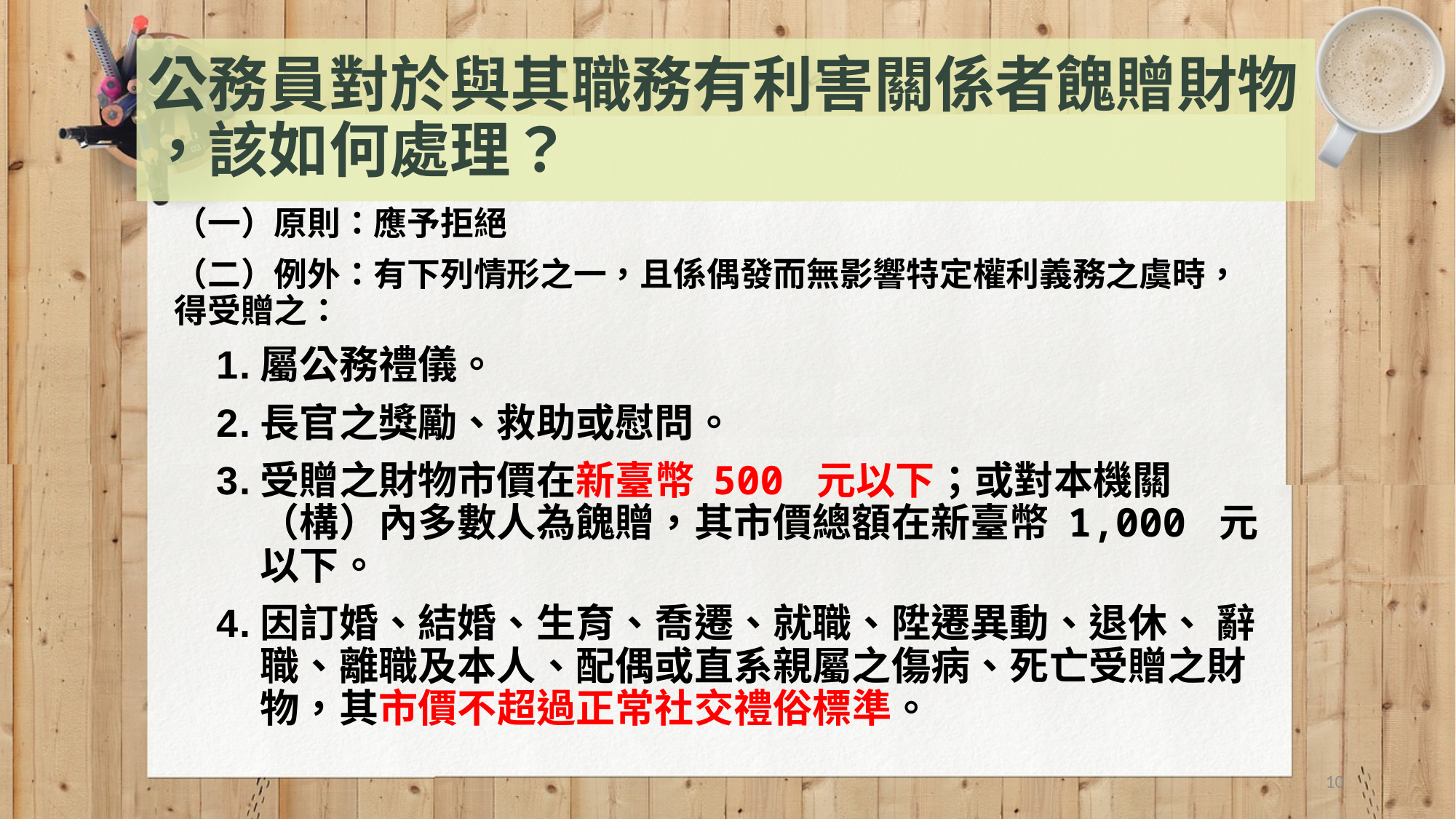

# 公務員對於與其職務有利害關係者餽贈財物 ，該如何處理？
（一）原則：應予拒絕
（二）例外：有下列情形之一，且係偶發而無影響特定權利義務之虞時，得受贈之：
屬公務禮儀。
長官之獎勵、救助或慰問。
受贈之財物市價在新臺幣 500 元以下；或對本機關（構）內多數人為餽贈，其市價總額在新臺幣 1,000 元以下。
因訂婚、結婚、生育、喬遷、就職、陞遷異動、退休、 辭職、離職及本人、配偶或直系親屬之傷病、死亡受贈之財物，其市價不超過正常社交禮俗標準。

10